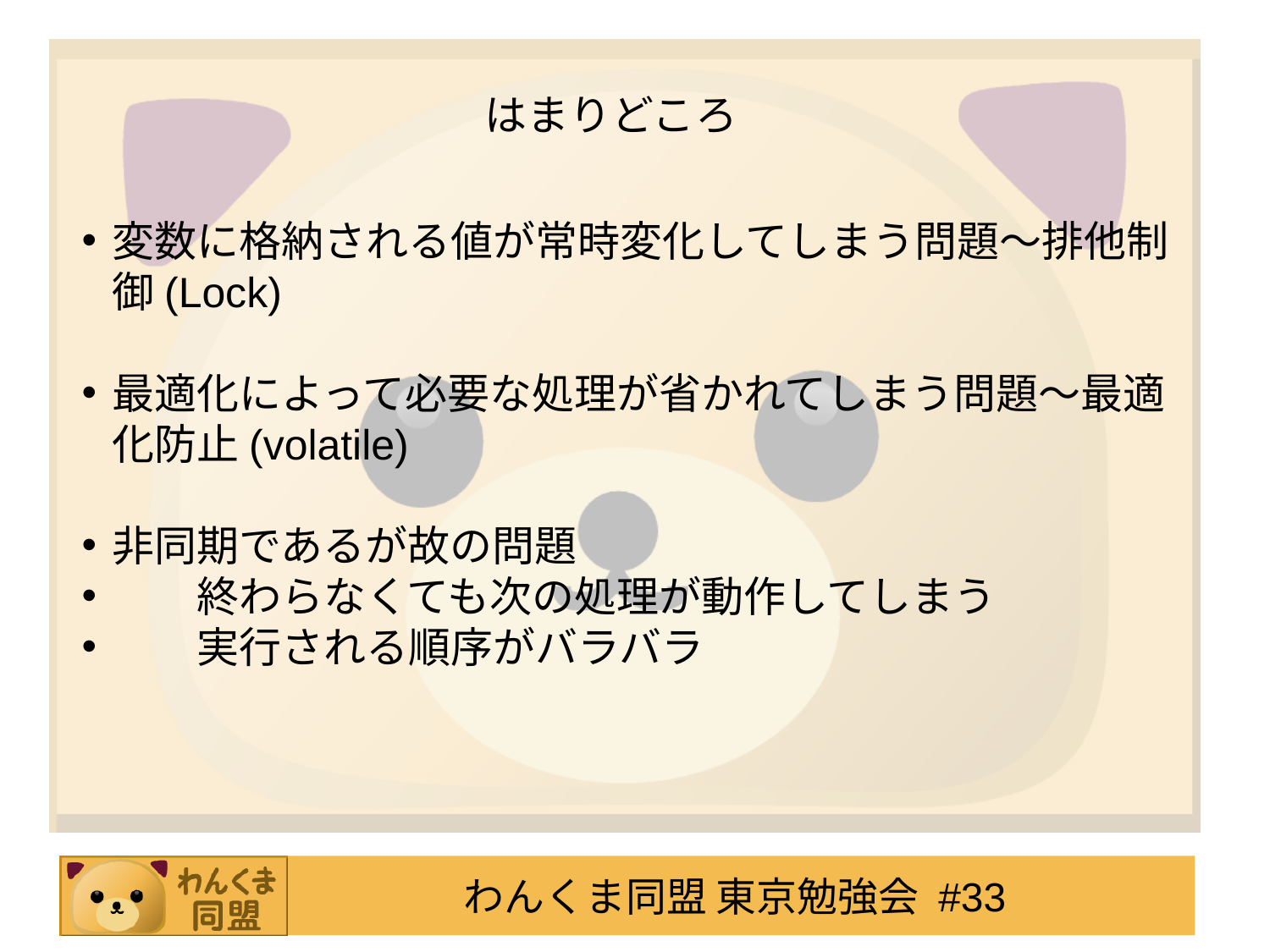

# はまりどころ
変数に格納される値が常時変化してしまう問題～排他制御(Lock)

最適化によって必要な処理が省かれてしまう問題～最適化防止(volatile)

非同期であるが故の問題
　　終わらなくても次の処理が動作してしまう
　　実行される順序がバラバラ